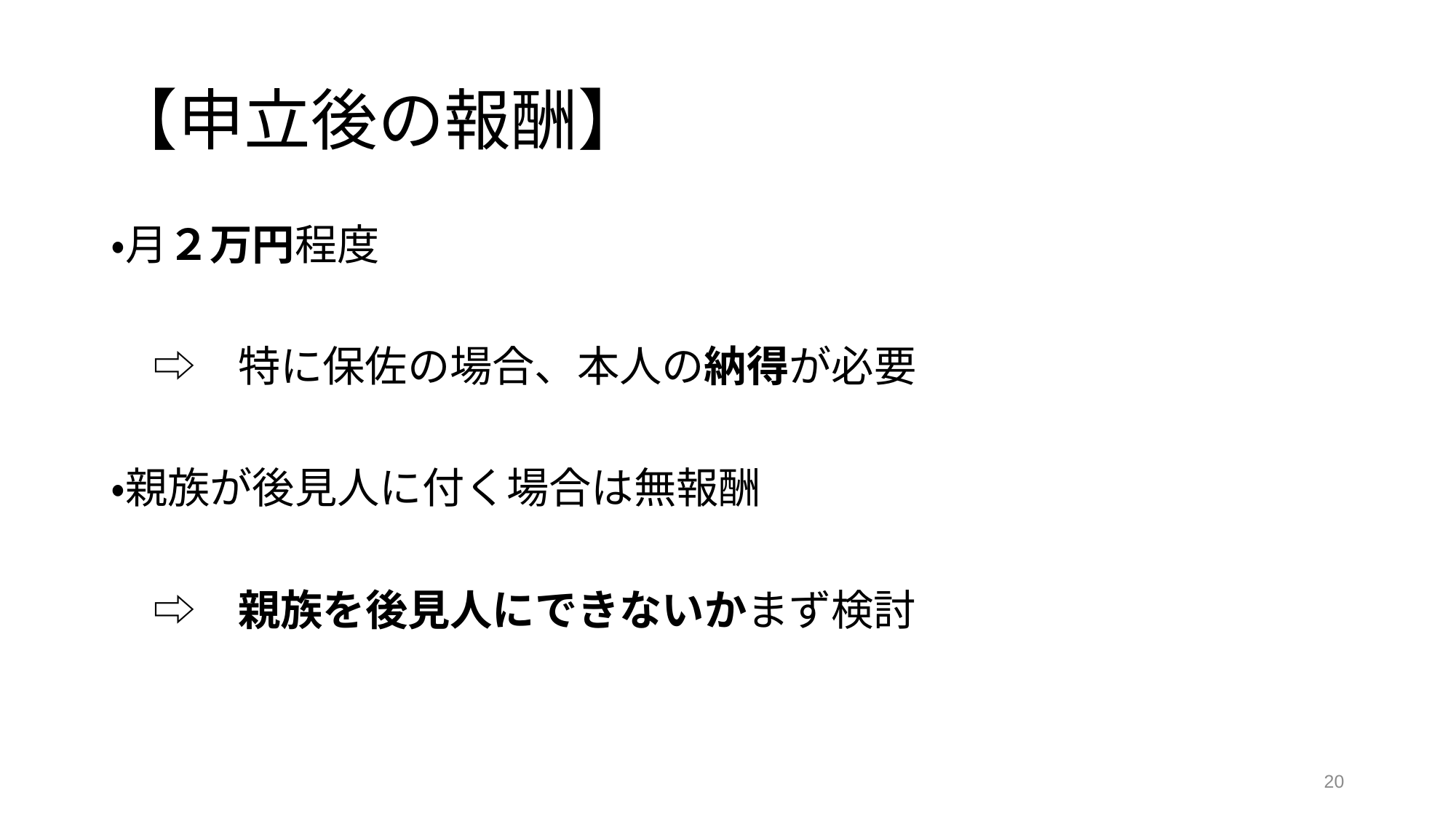

# 【申立後の報酬】
・月２万円程度

　⇨　特に保佐の場合、本人の納得が必要

・親族が後見人に付く場合は無報酬

　⇨　親族を後見人にできないかまず検討

20